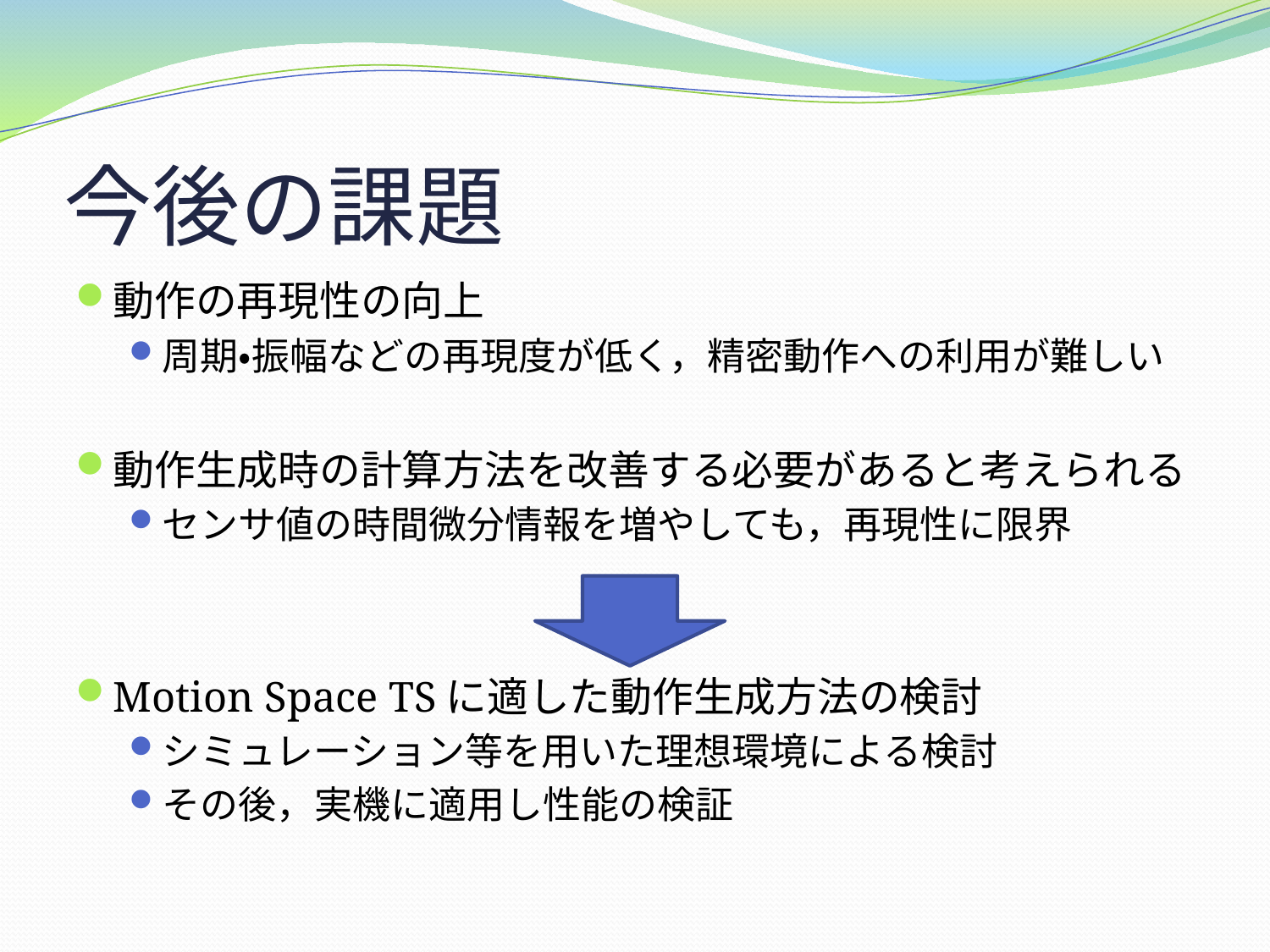

# 今後の課題
動作の再現性の向上
周期・振幅などの再現度が低く，精密動作への利用が難しい

動作生成時の計算方法を改善する必要があると考えられる
センサ値の時間微分情報を増やしても，再現性に限界

Motion Space TSに適した動作生成方法の検討
シミュレーション等を用いた理想環境による検討
その後，実機に適用し性能の検証